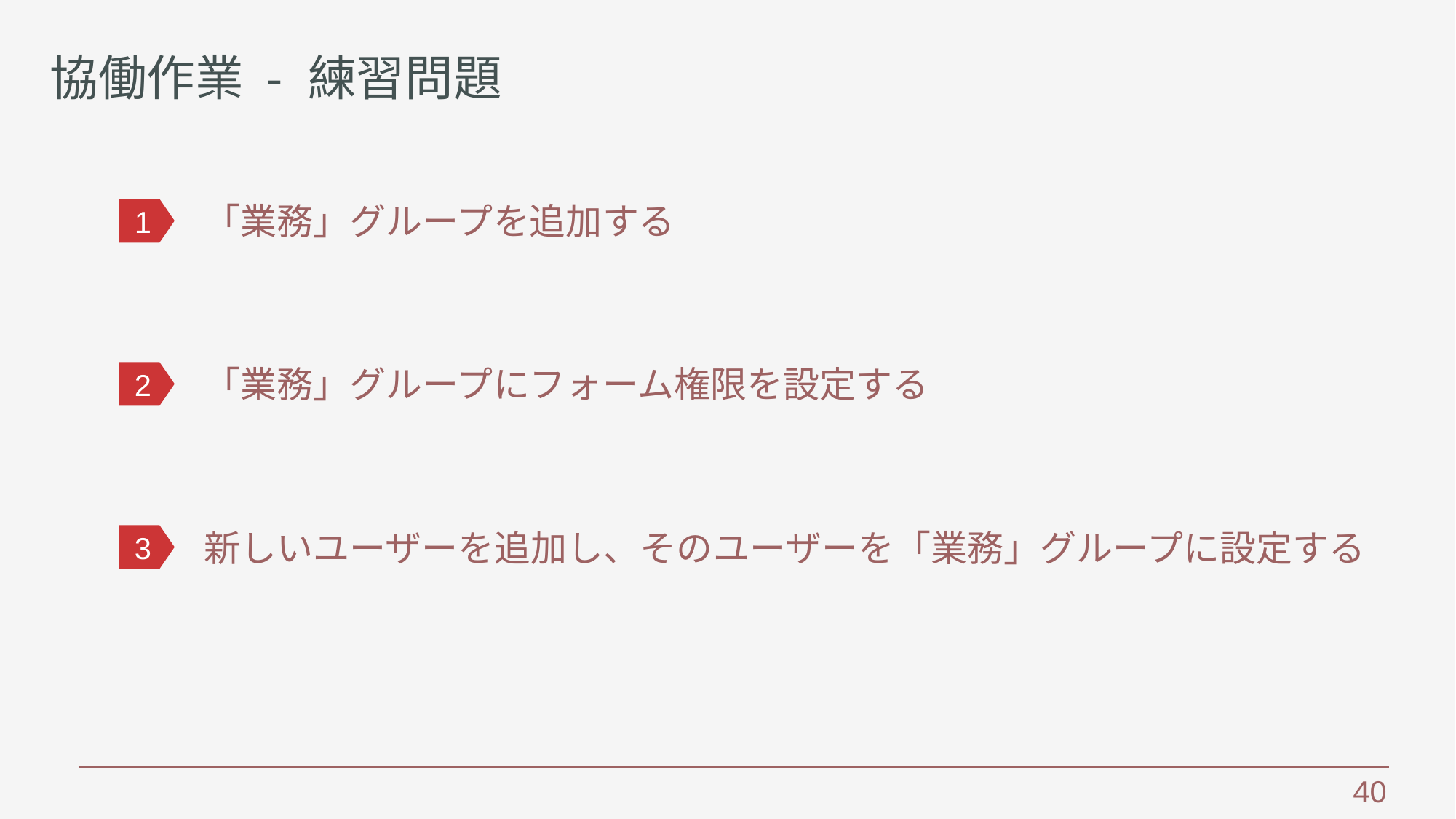

協働作業 - 練習問題
「業務」グループを追加する
1
「業務」グループにフォーム権限を設定する
2
新しいユーザーを追加し、そのユーザーを「業務」グループに設定する
3
   40